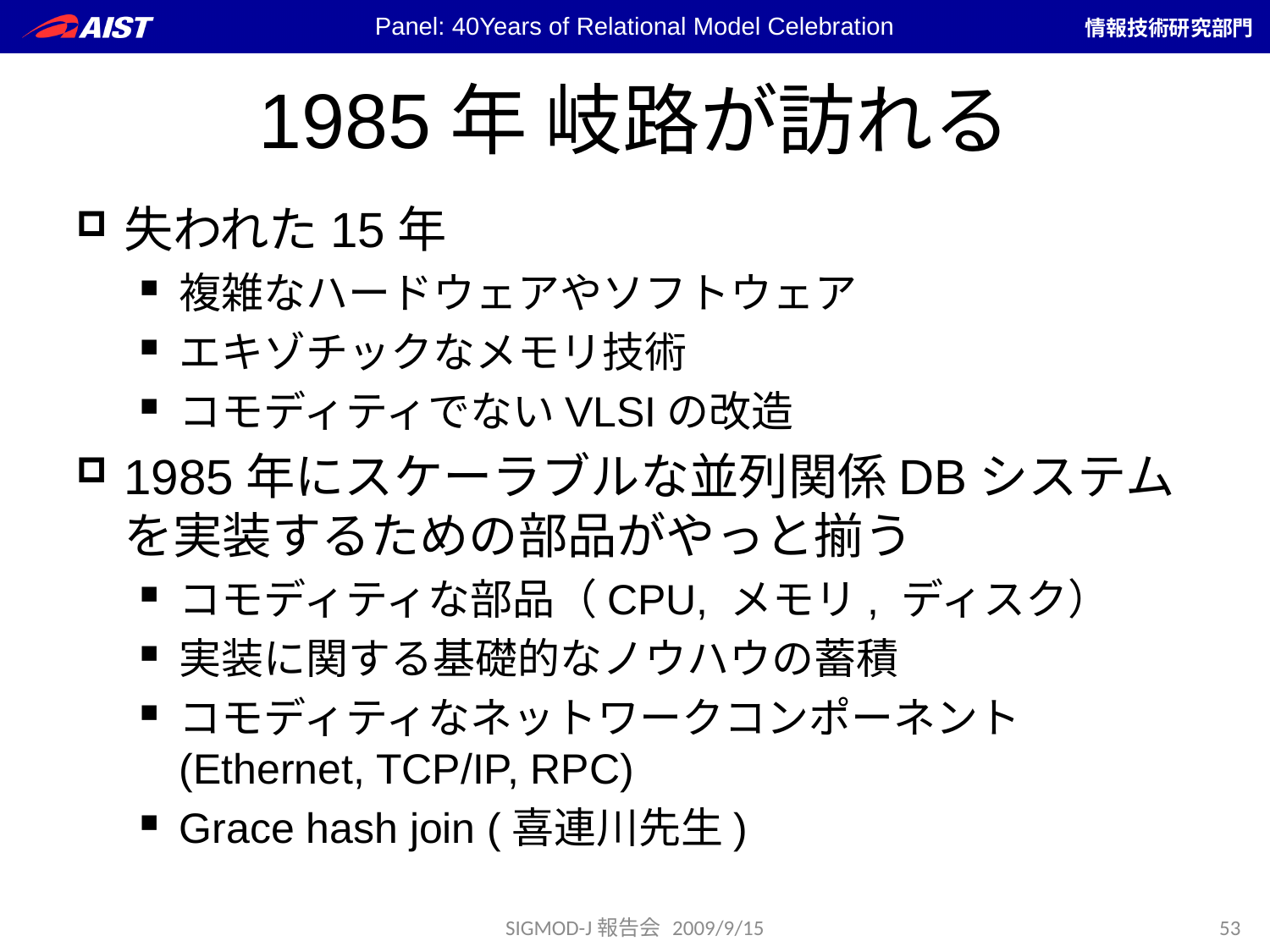

Panel: 40Years of Relational Model Celebration
# 1985年 岐路が訪れる
失われた15年
複雑なハードウェアやソフトウェア
エキゾチックなメモリ技術
コモディティでないVLSIの改造
1985年にスケーラブルな並列関係DBシステムを実装するための部品がやっと揃う
コモディティな部品（CPU, メモリ, ディスク）
実装に関する基礎的なノウハウの蓄積
コモディティなネットワークコンポーネント(Ethernet, TCP/IP, RPC)
Grace hash join (喜連川先生)

SIGMOD-J報告会 2009/9/15
53